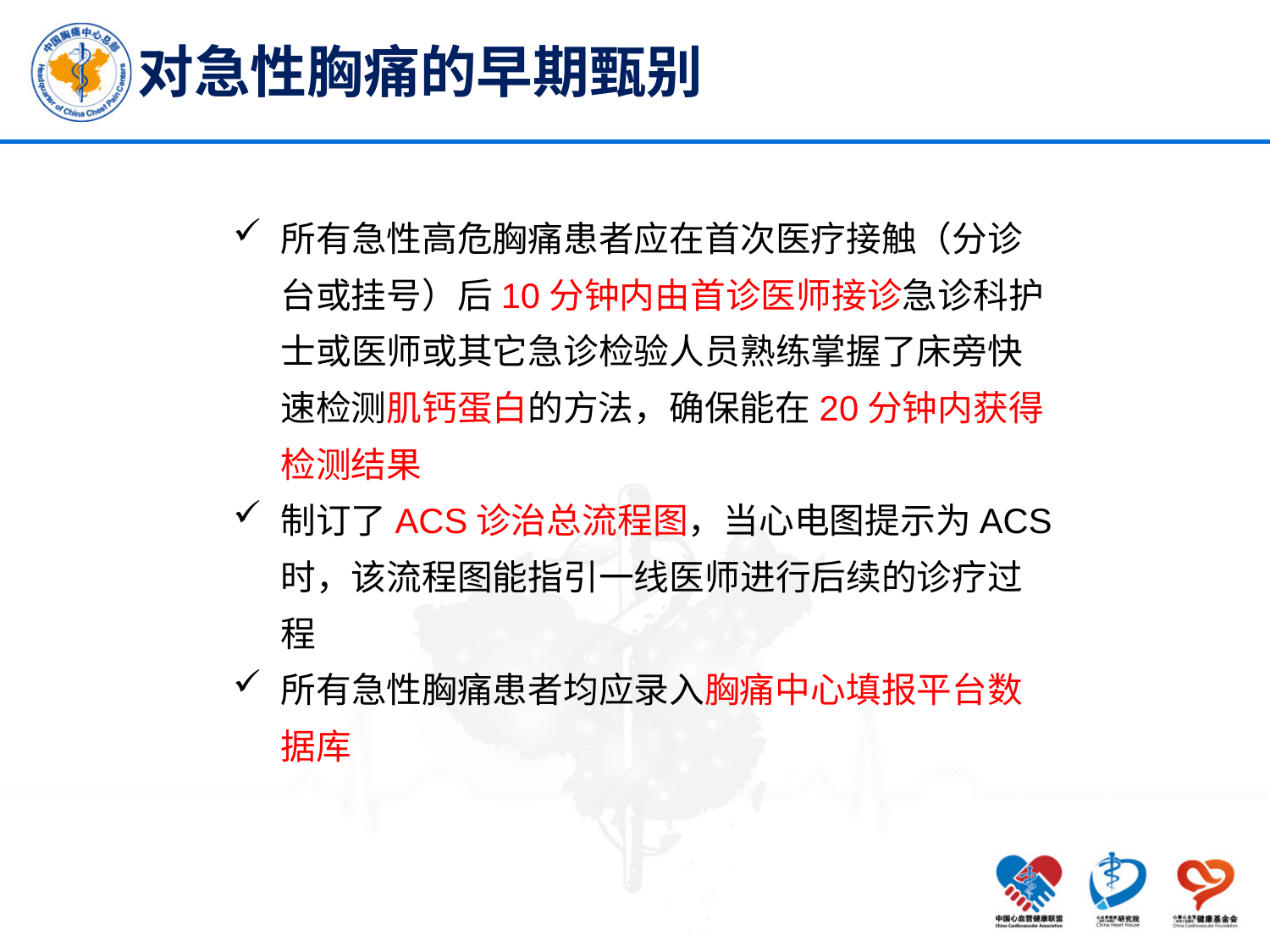

# 对急性胸痛的早期甄别
所有急性高危胸痛患者应在首次医疗接触（分诊台或挂号）后10分钟内由首诊医师接诊急诊科护士或医师或其它急诊检验人员熟练掌握了床旁快速检测肌钙蛋白的方法，确保能在20分钟内获得检测结果
制订了ACS诊治总流程图，当心电图提示为ACS时，该流程图能指引一线医师进行后续的诊疗过程
所有急性胸痛患者均应录入胸痛中心填报平台数据库